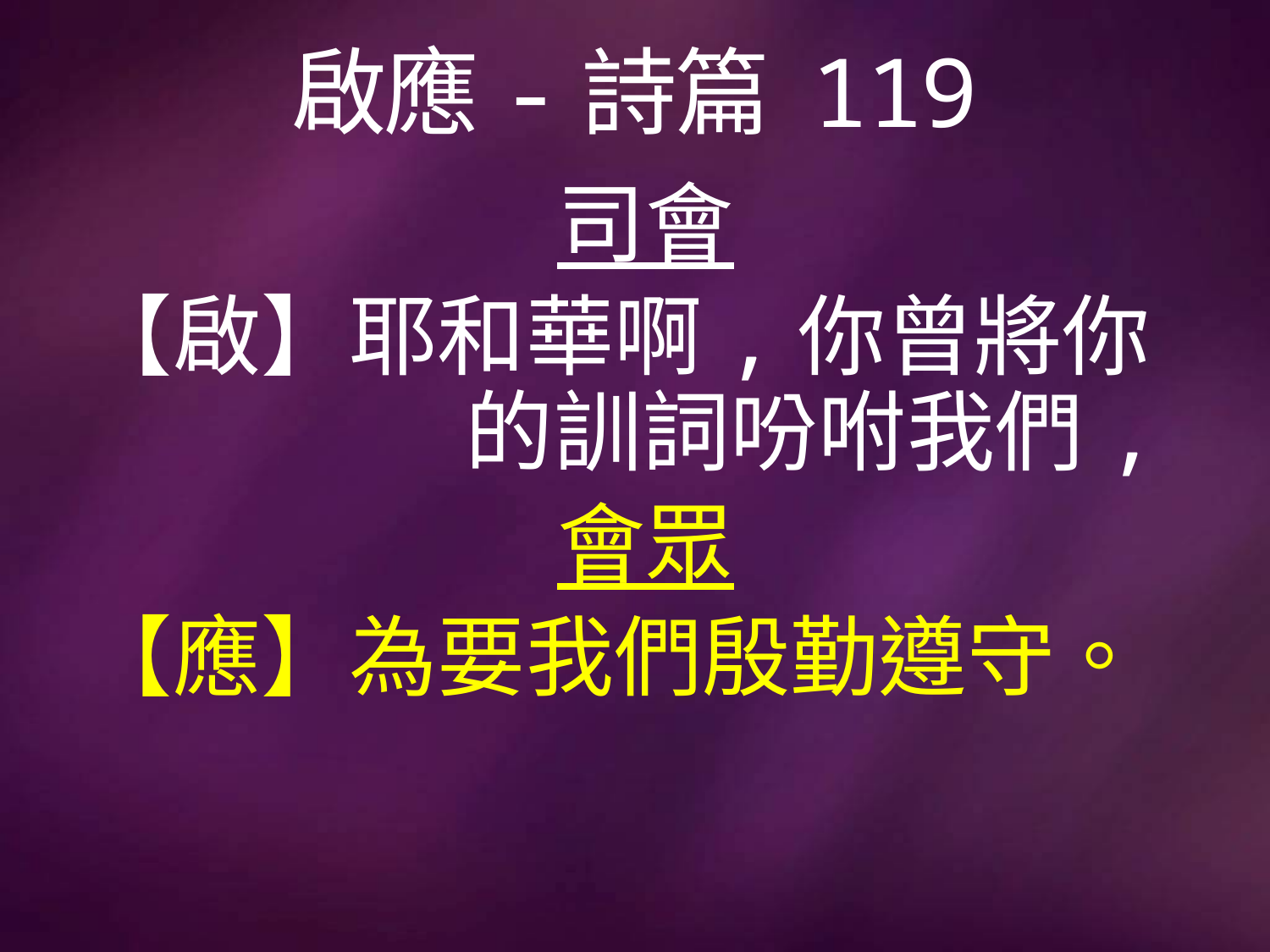

# 啟應-詩篇 119
司會
【啟】耶和華啊,你曾將你			的訓詞吩咐我們,
會眾
【應】為要我們殷勤遵守。